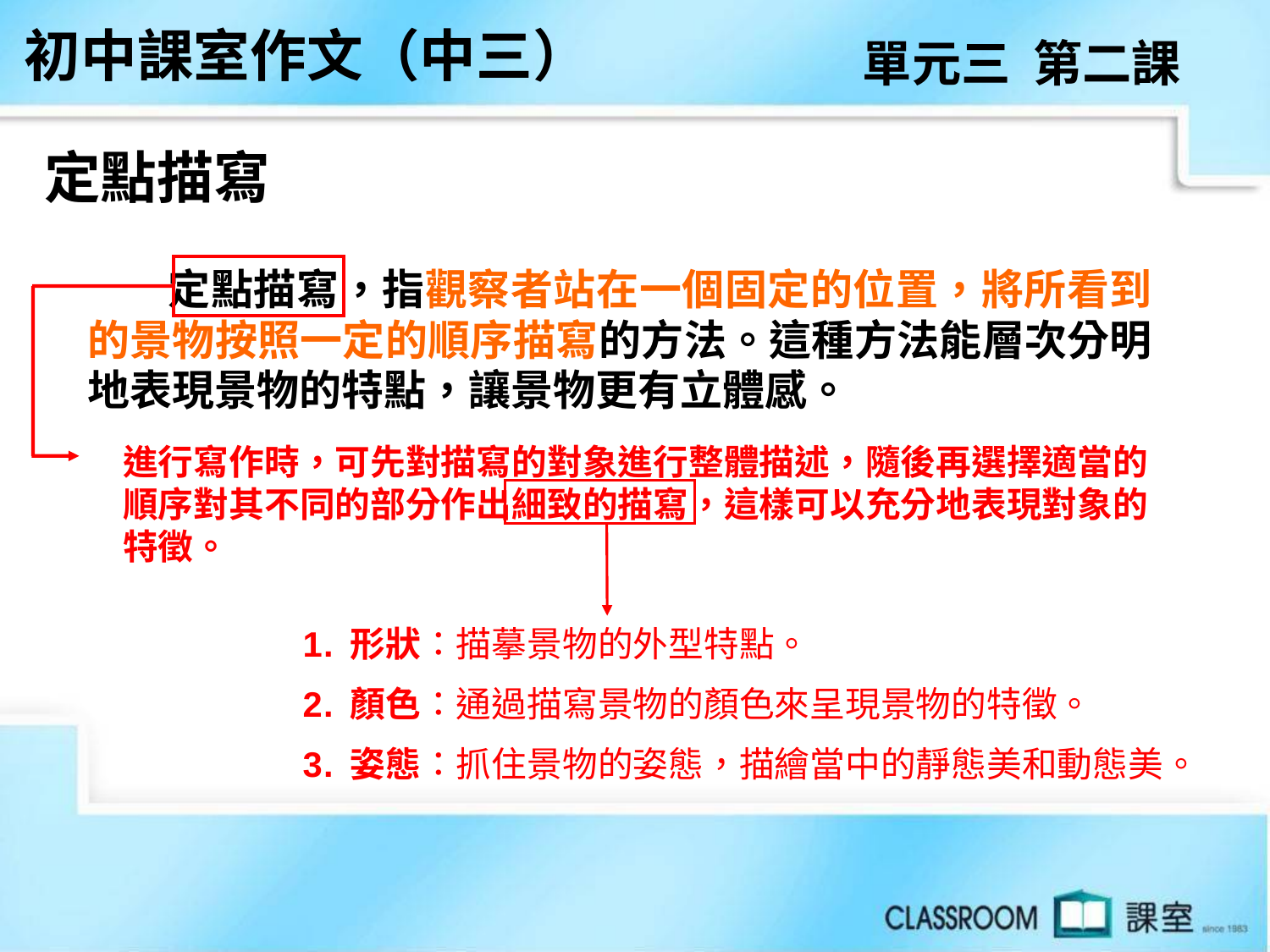

初中課室作文（中三）
單元三  第二課
定點描寫

       定點描寫，指觀察者站在一個固定的位置，將所看到的景物按照一定的順序描寫的方法。這種方法能層次分明地表現景物的特點，讓景物更有立體感。
進行寫作時，可先對描寫的對象進行整體描述，隨後再選擇適當的順序對其不同的部分作出細致的描寫，這樣可以充分地表現對象的特徵。

形狀：描摹景物的外型特點。
顏色：通過描寫景物的顏色來呈現景物的特徵。
姿態：抓住景物的姿態，描繪當中的靜態美和動態美。